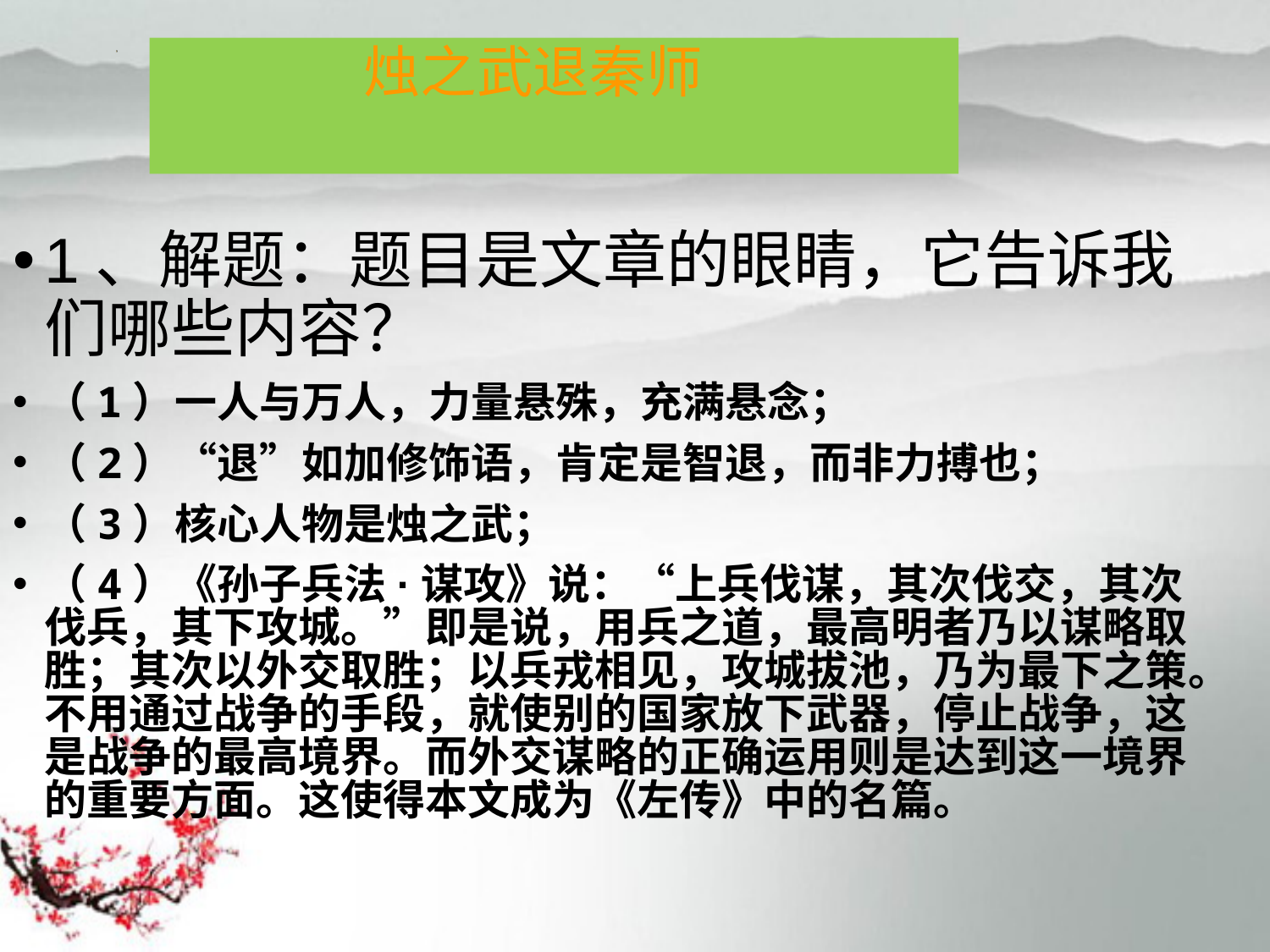

烛之武退秦师
1、解题：题目是文章的眼睛，它告诉我们哪些内容？
（1）一人与万人，力量悬殊，充满悬念；
（2）“退”如加修饰语，肯定是智退，而非力搏也；
（3）核心人物是烛之武；
（4）《孙子兵法·谋攻》说：“上兵伐谋，其次伐交，其次伐兵，其下攻城。”即是说，用兵之道，最高明者乃以谋略取胜；其次以外交取胜；以兵戎相见，攻城拔池，乃为最下之策。不用通过战争的手段，就使别的国家放下武器，停止战争，这是战争的最高境界。而外交谋略的正确运用则是达到这一境界的重要方面。这使得本文成为《左传》中的名篇。